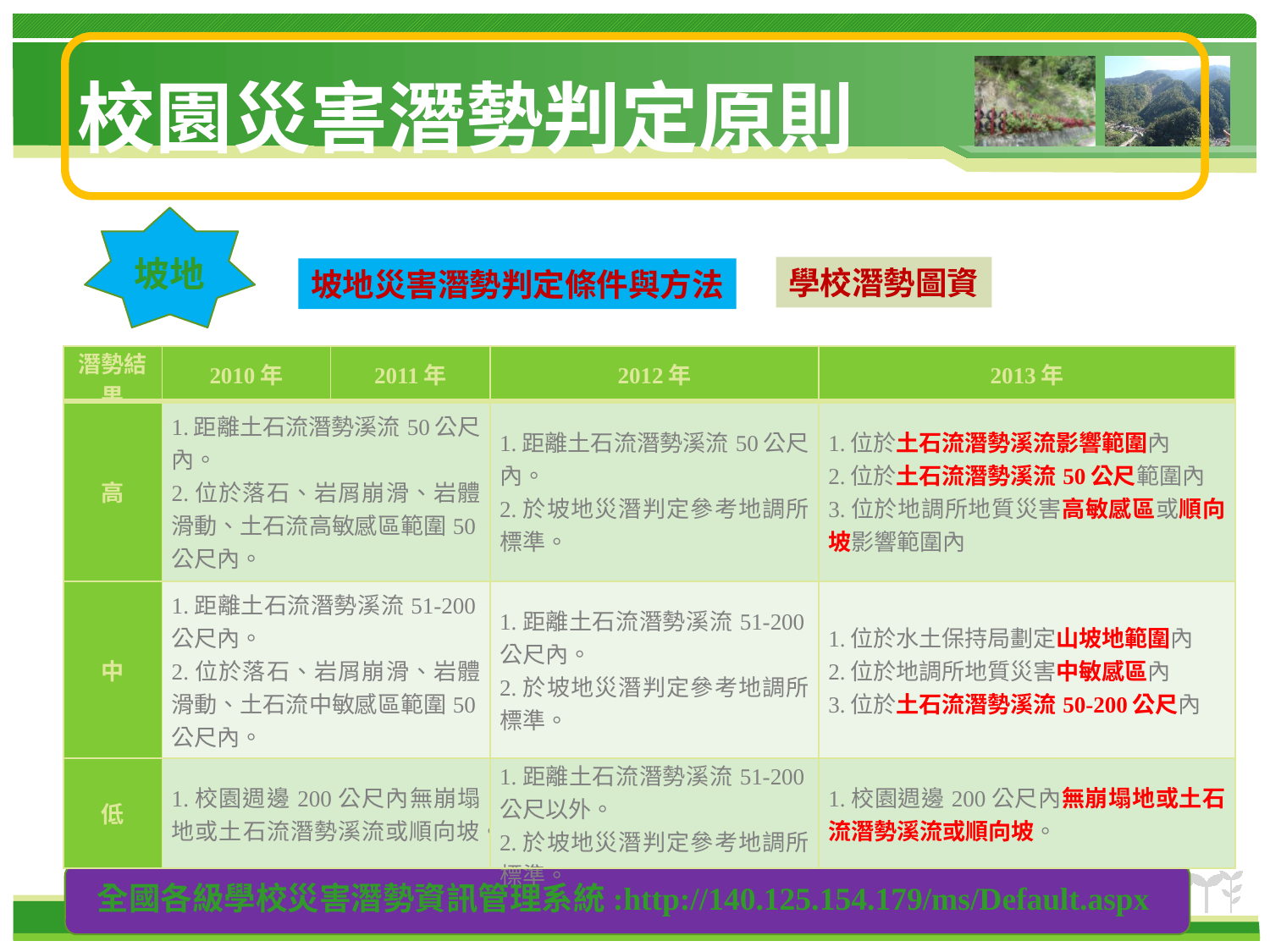

# 校園災害潛勢判定原則

坡地
學校潛勢圖資
坡地災害潛勢判定條件與方法
| 潛勢結果 | 2010年 | 2011年 | 2012年 | 2013年 |
| --- | --- | --- | --- | --- |
| 高 | 1.距離土石流潛勢溪流50公尺內。 2.位於落石、岩屑崩滑、岩體滑動、土石流高敏感區範圍50公尺內。 |  | 1.距離土石流潛勢溪流50公尺內。 2.於坡地災潛判定參考地調所標準。 | 1.位於土石流潛勢溪流影響範圍內 2.位於土石流潛勢溪流50公尺範圍內 3.位於地調所地質災害高敏感區或順向坡影響範圍內 |
| 中 | 1.距離土石流潛勢溪流51-200公尺內。 2.位於落石、岩屑崩滑、岩體滑動、土石流中敏感區範圍50公尺內。 |  | 1.距離土石流潛勢溪流51-200公尺內。 2.於坡地災潛判定參考地調所標準。 | 1.位於水土保持局劃定山坡地範圍內 2.位於地調所地質災害中敏感區內 3.位於土石流潛勢溪流50-200公尺內 |
| 低 | 1.校園週邊200公尺內無崩塌地或土石流潛勢溪流或順向坡。 |  | 1.距離土石流潛勢溪流51-200公尺以外。 2.於坡地災潛判定參考地調所標準。 | 1.校園週邊200公尺內無崩塌地或土石流潛勢溪流或順向坡。 |

全國各級學校災害潛勢資訊管理系統:http://140.125.154.179/ms/Default.aspx